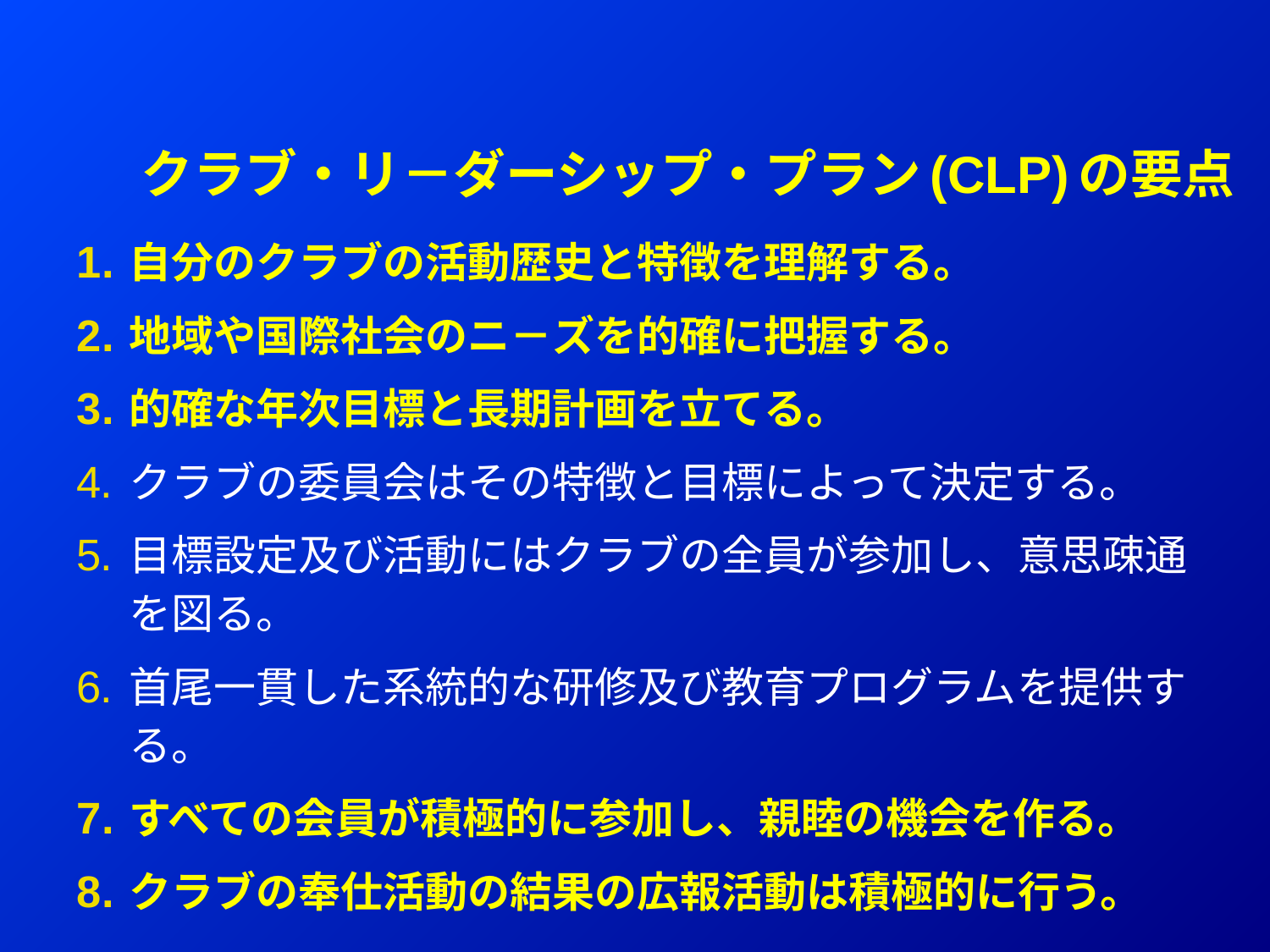

クラブ・リ－ダーシップ・プラン(CLP)の要点
自分のクラブの活動歴史と特徴を理解する。
地域や国際社会のニ－ズを的確に把握する。
的確な年次目標と長期計画を立てる。
クラブの委員会はその特徴と目標によって決定する。
目標設定及び活動にはクラブの全員が参加し、意思疎通を図る。
首尾一貫した系統的な研修及び教育プログラムを提供する。
すべての会員が積極的に参加し、親睦の機会を作る。
クラブの奉仕活動の結果の広報活動は積極的に行う。